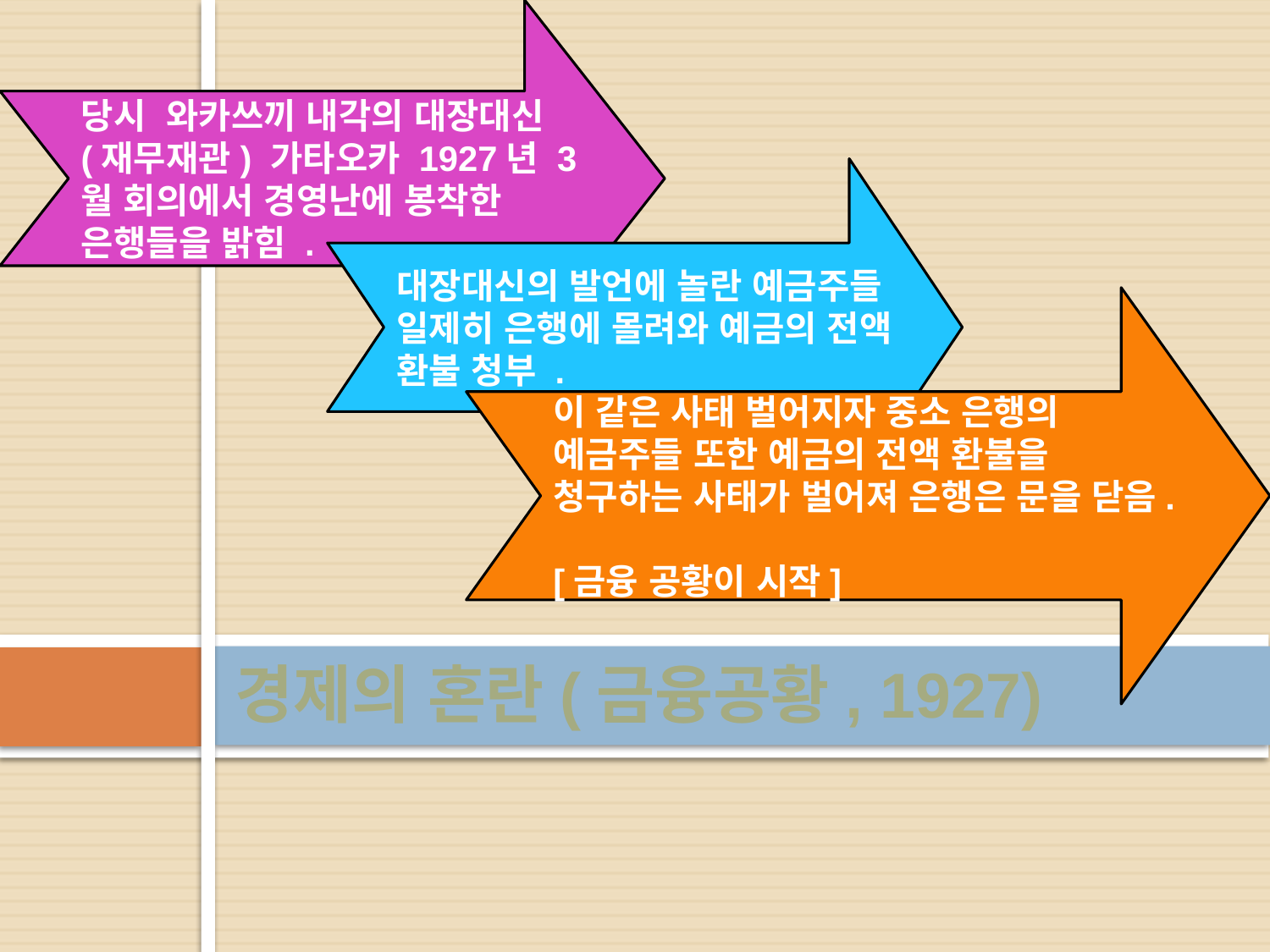

당시  와카쓰끼 내각의 대장대신(재무재관) 가타오카 1927년 3월 회의에서 경영난에 봉착한 은행들을 밝힘 .

대장대신의 발언에 놀란 예금주들 일제히 은행에 몰려와 예금의 전액 환불 청부 .

이 같은 사태 벌어지자 중소 은행의 예금주들 또한 예금의 전액 환불을 청구하는 사태가 벌어져 은행은 문을 닫음.
[금융 공황이 시작]
# 경제의 혼란(금융공황, 1927)